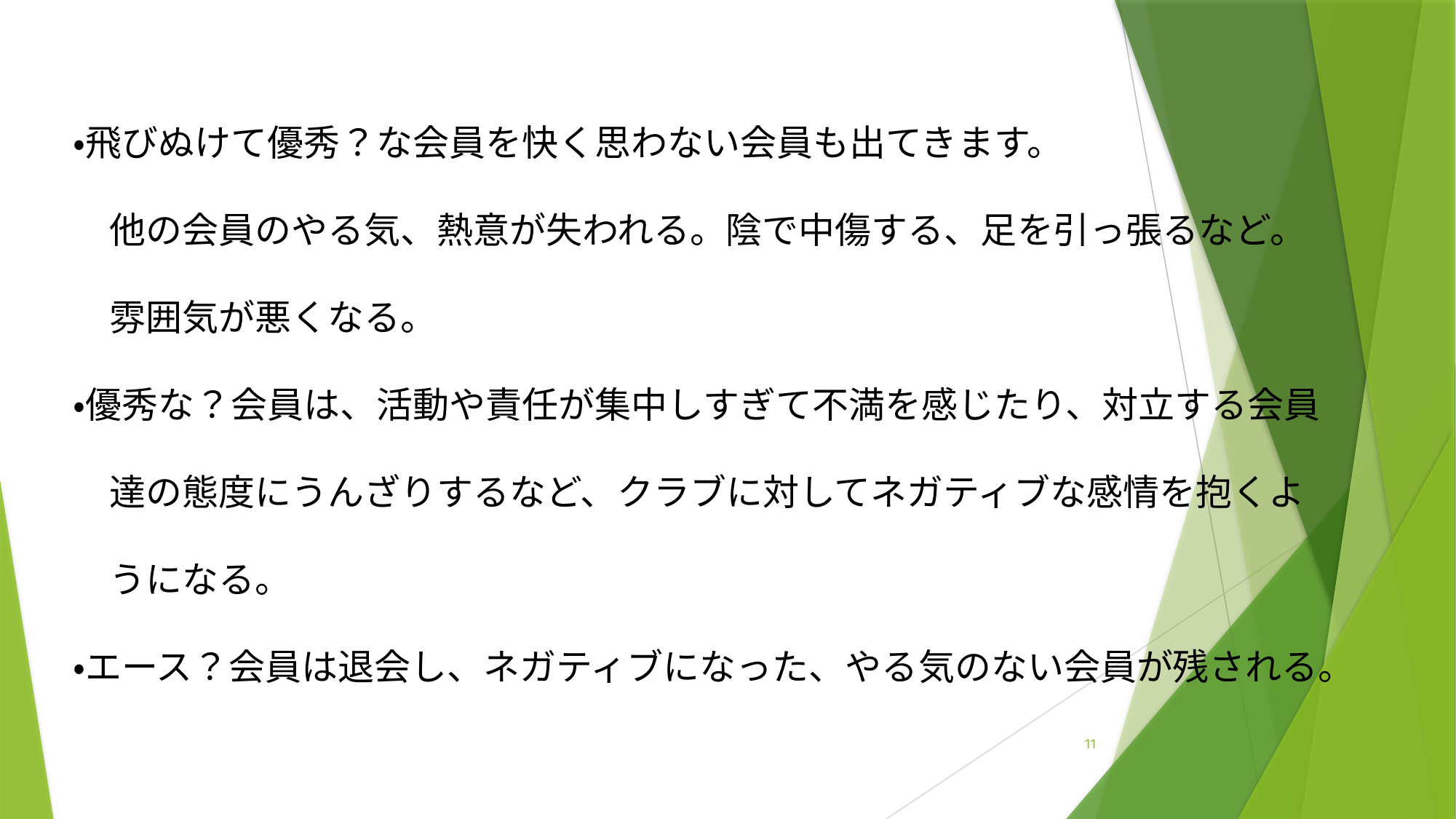

・飛びぬけて優秀？な会員を快く思わない会員も出てきます。

　他の会員のやる気、熱意が失われる。陰で中傷する、足を引っ張るなど。

　雰囲気が悪くなる。

・優秀な？会員は、活動や責任が集中しすぎて不満を感じたり、対立する会員

　達の態度にうんざりするなど、クラブに対してネガティブな感情を抱くよ

　うになる。

・エース？会員は退会し、ネガティブになった、やる気のない会員が残される。
11